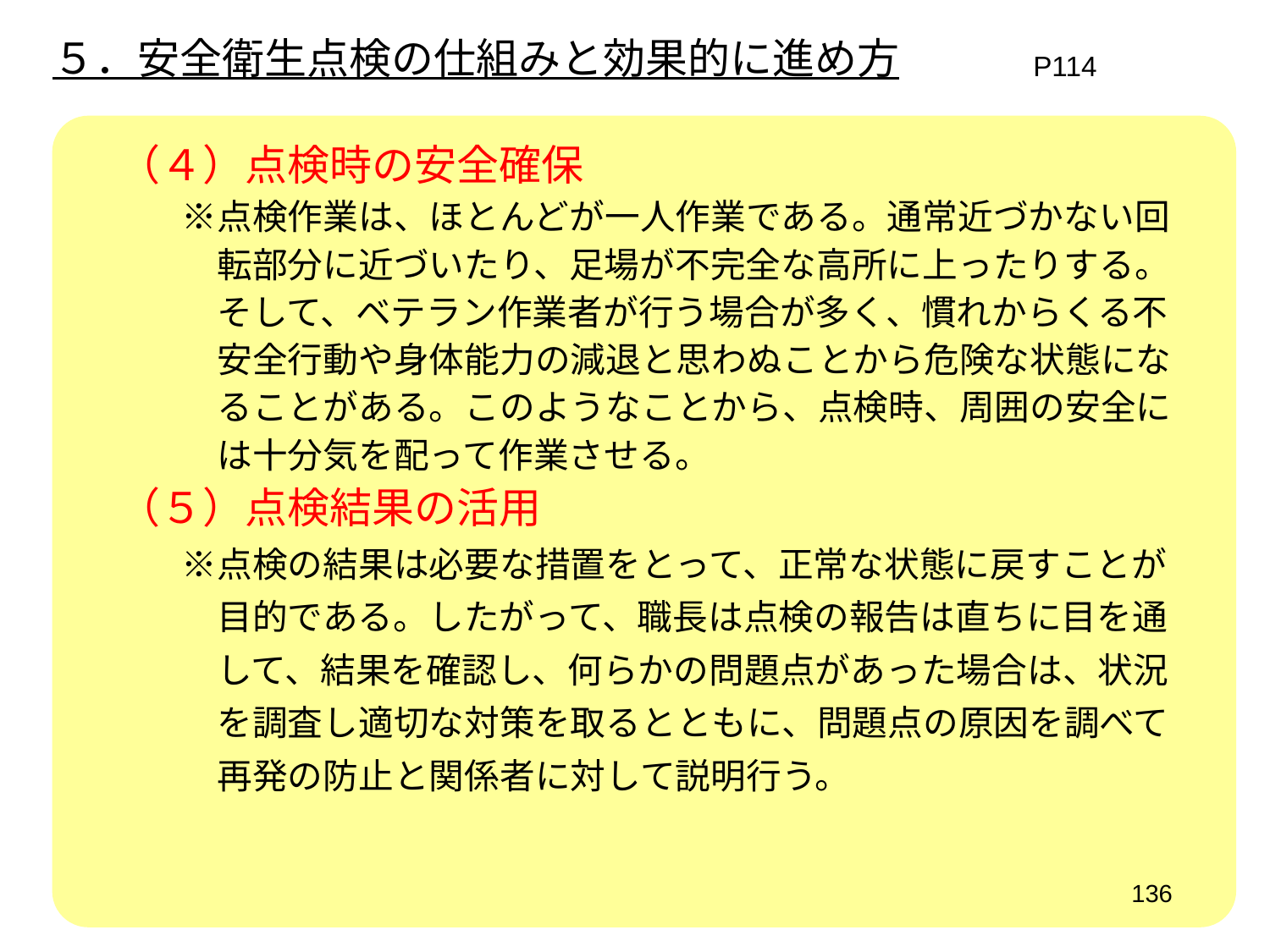

５．安全衛生点検の仕組みと効果的に進め方
P114
　（４）点検時の安全確保
　　　※点検作業は、ほとんどが一人作業である。通常近づかない回
　　　　転部分に近づいたり、足場が不完全な高所に上ったりする。
　　　　そして、ベテラン作業者が行う場合が多く、慣れからくる不
　　　　安全行動や身体能力の減退と思わぬことから危険な状態にな
　　　　ることがある。このようなことから、点検時、周囲の安全に
　　　　は十分気を配って作業させる。
　（５）点検結果の活用
　　　※点検の結果は必要な措置をとって、正常な状態に戻すことが
　　　　目的である。したがって、職長は点検の報告は直ちに目を通
　　　　して、結果を確認し、何らかの問題点があった場合は、状況
　　　　を調査し適切な対策を取るとともに、問題点の原因を調べて
　　　　再発の防止と関係者に対して説明行う。
136